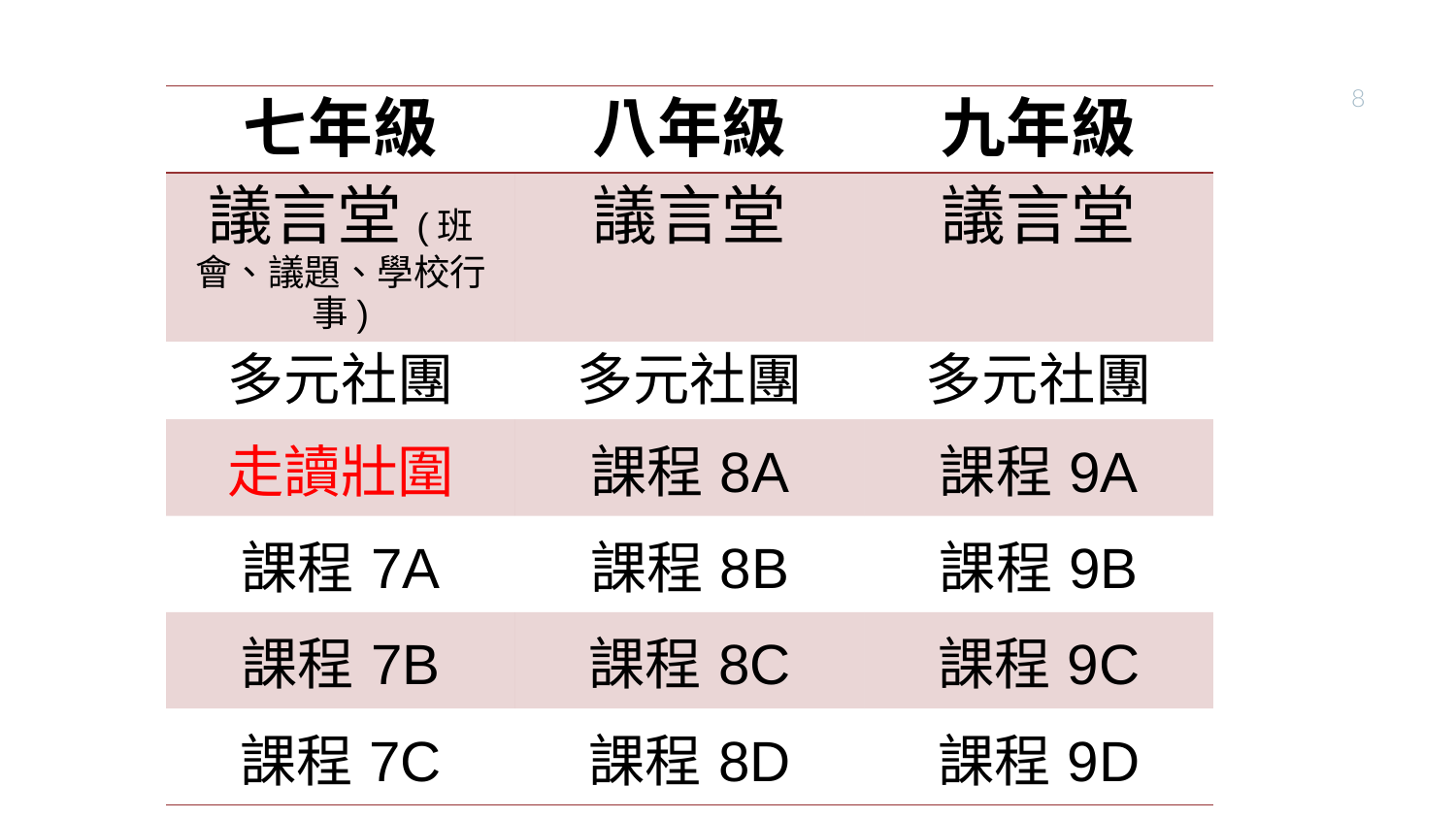

8
| 七年級 | 八年級 | 九年級 |
| --- | --- | --- |
| 議言堂(班會、議題、學校行事) | 議言堂 | 議言堂 |
| 多元社團 | 多元社團 | 多元社團 |
| 走讀壯圍 | 課程8A | 課程9A |
| 課程7A | 課程8B | 課程9B |
| 課程7B | 課程8C | 課程9C |
| 課程7C | 課程8D | 課程9D |